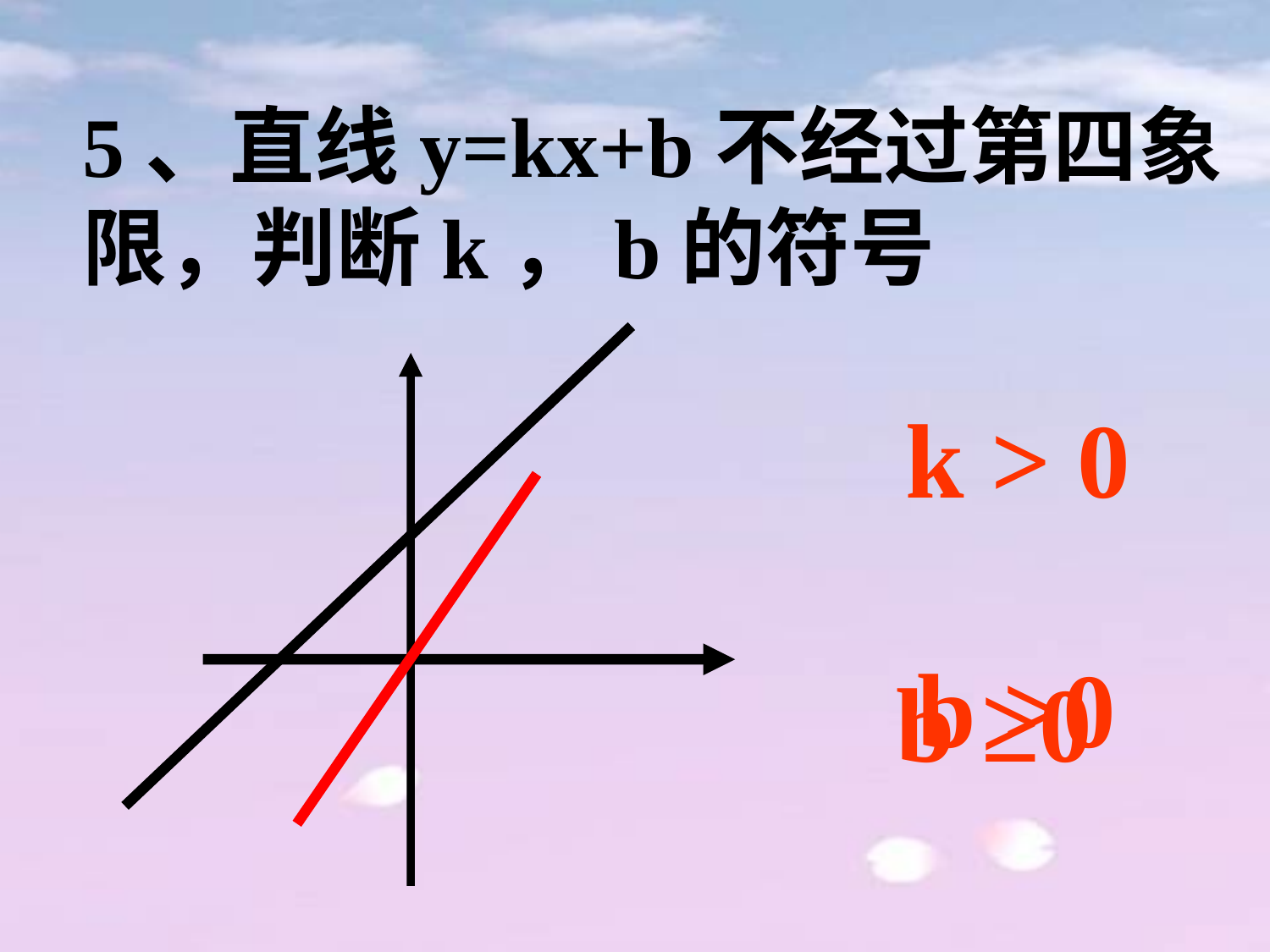

5、直线y=kx+b不经过第四象限，判断k，b的符号

 k > 0

b >0
 b ≥0